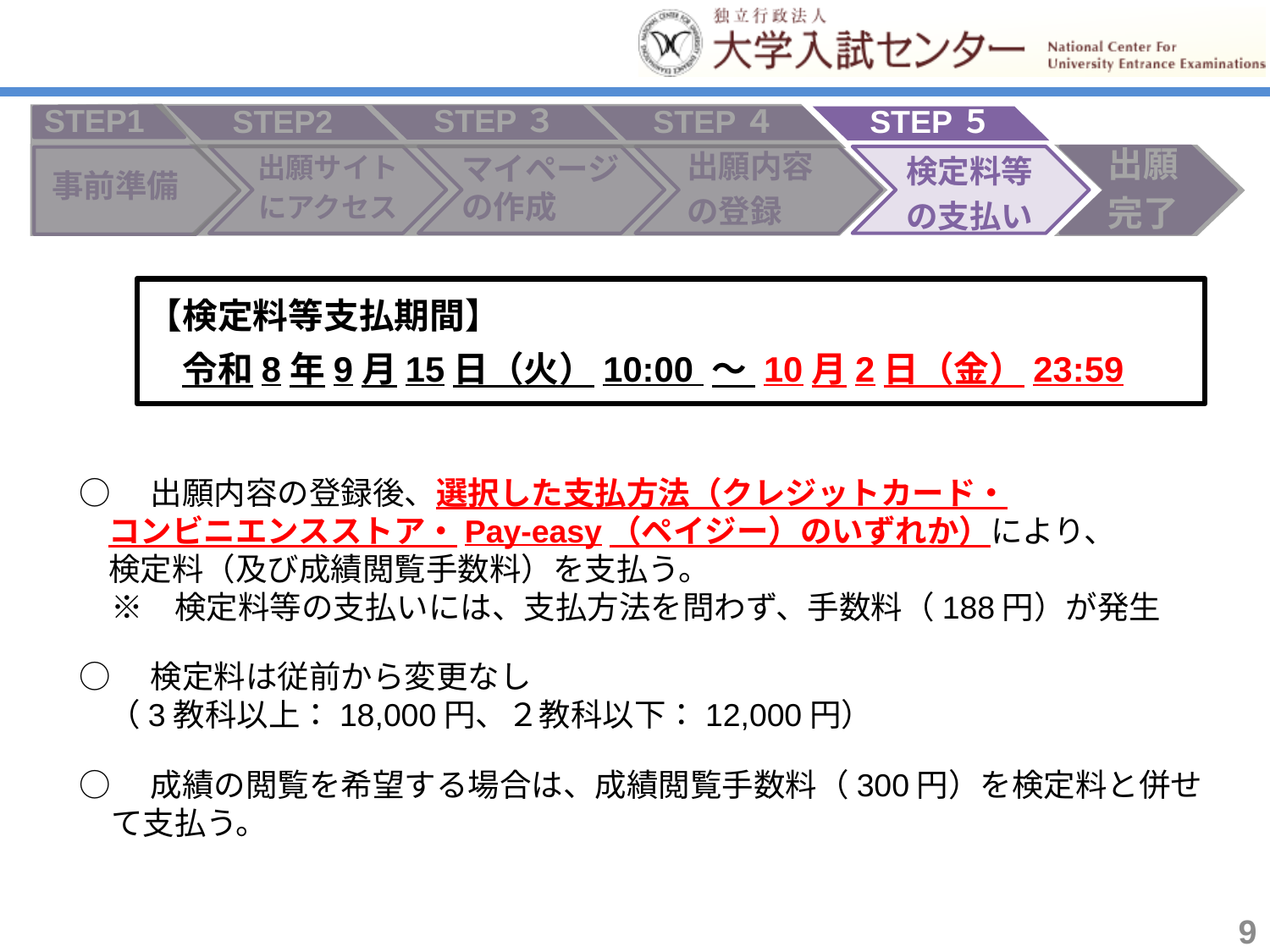

STEP３
STEP2
STEP４
STEP５
STEP1
出願
完了

出願内容
の登録

マイページの作成

出願サイト
にアクセス

検定料等
の支払い

事前準備

【検定料等支払期間】
　令和8年9月15日（火）10:00 ～ 10月2日（金）23:59
○　出願内容の登録後、選択した支払方法（クレジットカード・
   コンビニエンスストア・Pay-easy（ペイジー）のいずれか）により、
   検定料（及び成績閲覧手数料）を支払う。
　※　検定料等の支払いには、支払方法を問わず、手数料（188円）が発生
○　検定料は従前から変更なし
   （3教科以上：18,000円、２教科以下：12,000円）
○　成績の閲覧を希望する場合は、成績閲覧手数料（300円）を検定料と併せ
　て支払う。
9